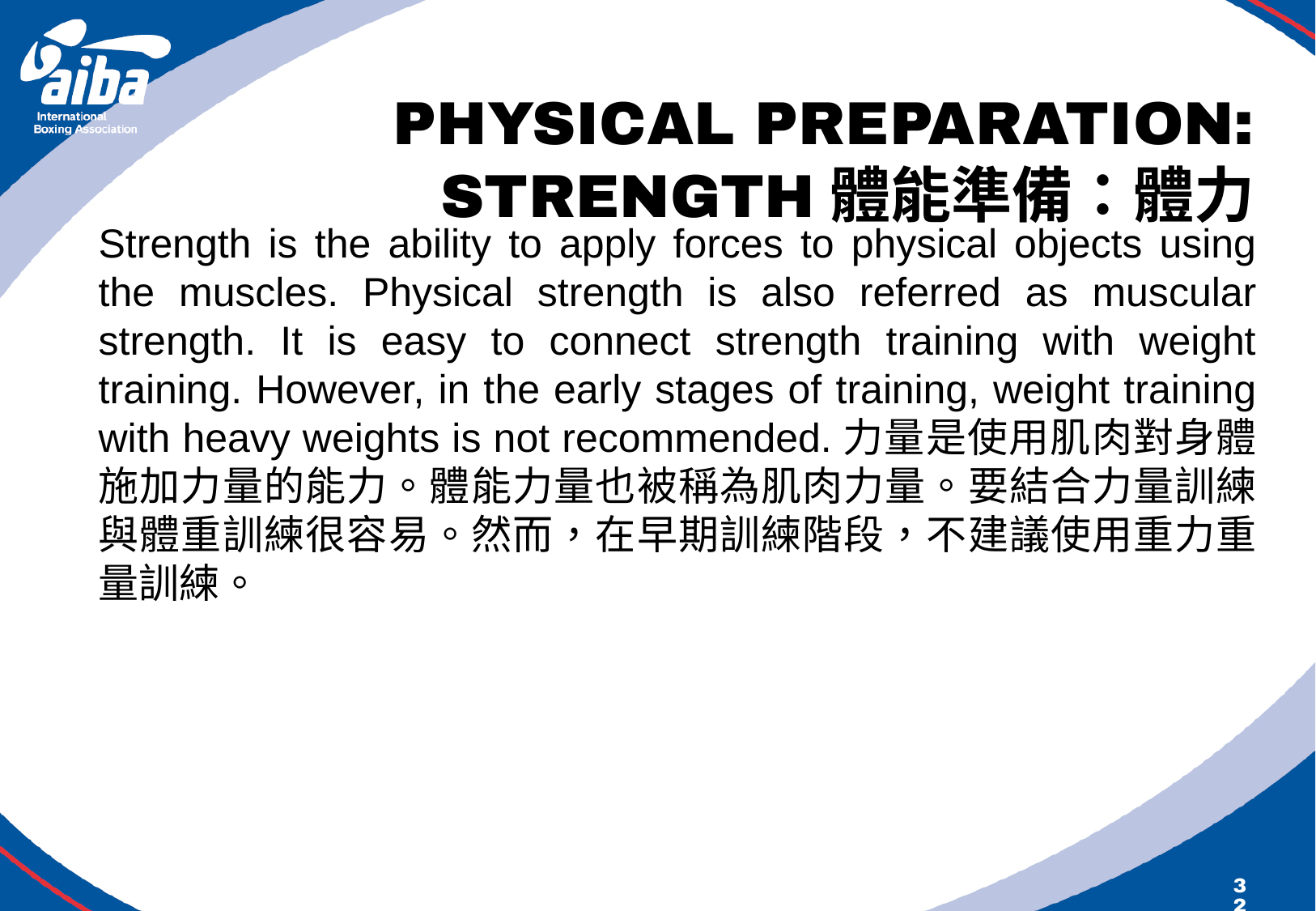

# PHYSICAL PREPARATION: STRENGTH體能準備：體力
Strength is the ability to apply forces to physical objects using the muscles. Physical strength is also referred as muscular strength. It is easy to connect strength training with weight training. However, in the early stages of training, weight training with heavy weights is not recommended.力量是使用肌肉對身體施加力量的能力。體能力量也被稱為肌肉力量。要結合力量訓練與體重訓練很容易。然而，在早期訓練階段，不建議使用重力重量訓練。
325